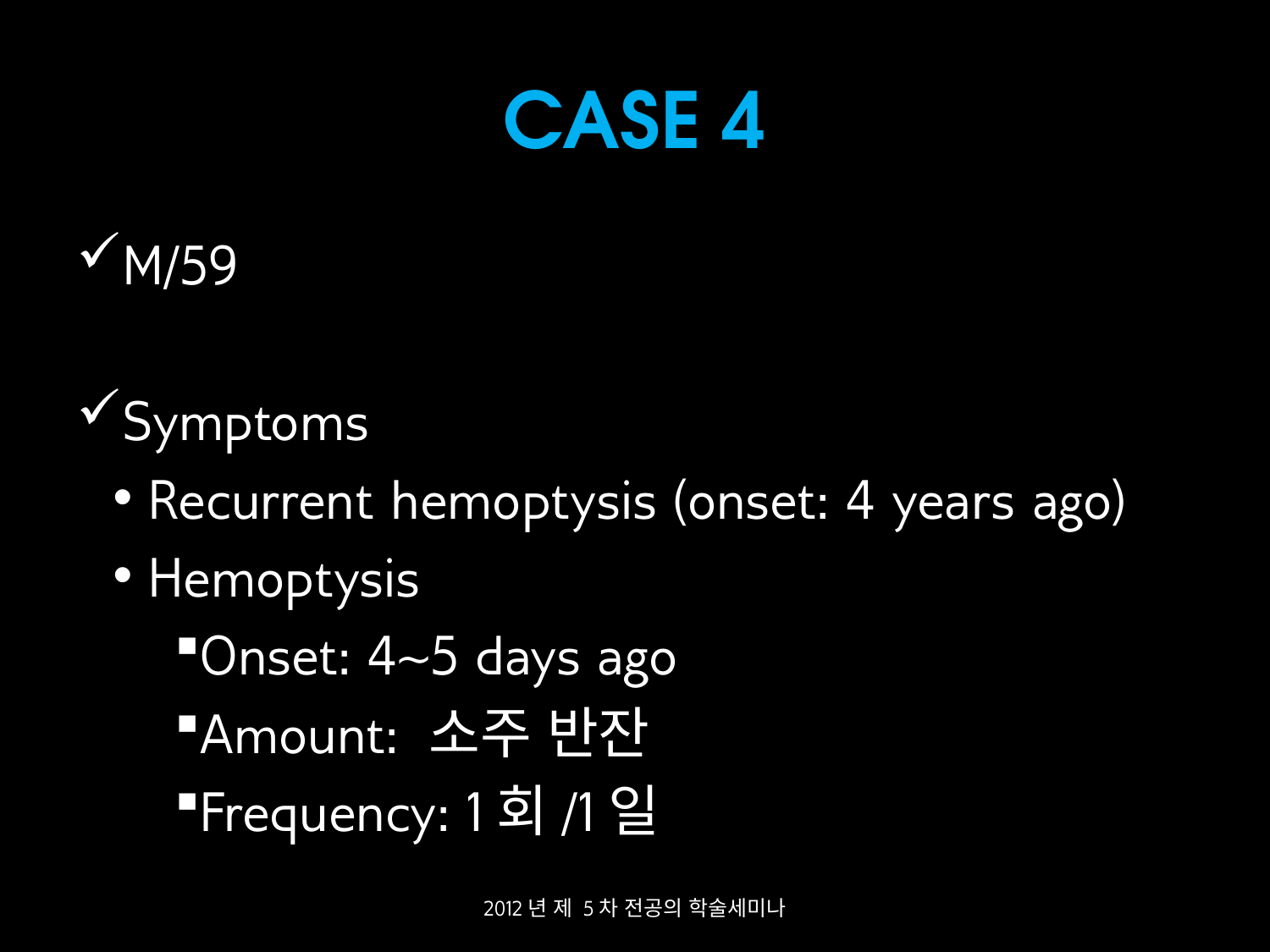

# CASE 4
M/59

Symptoms
 Recurrent hemoptysis (onset: 4 years ago)
 Hemoptysis
Onset: 4~5 days ago
Amount: 소주 반잔
Frequency: 1회/1일
2012년 제 5차 전공의 학술세미나